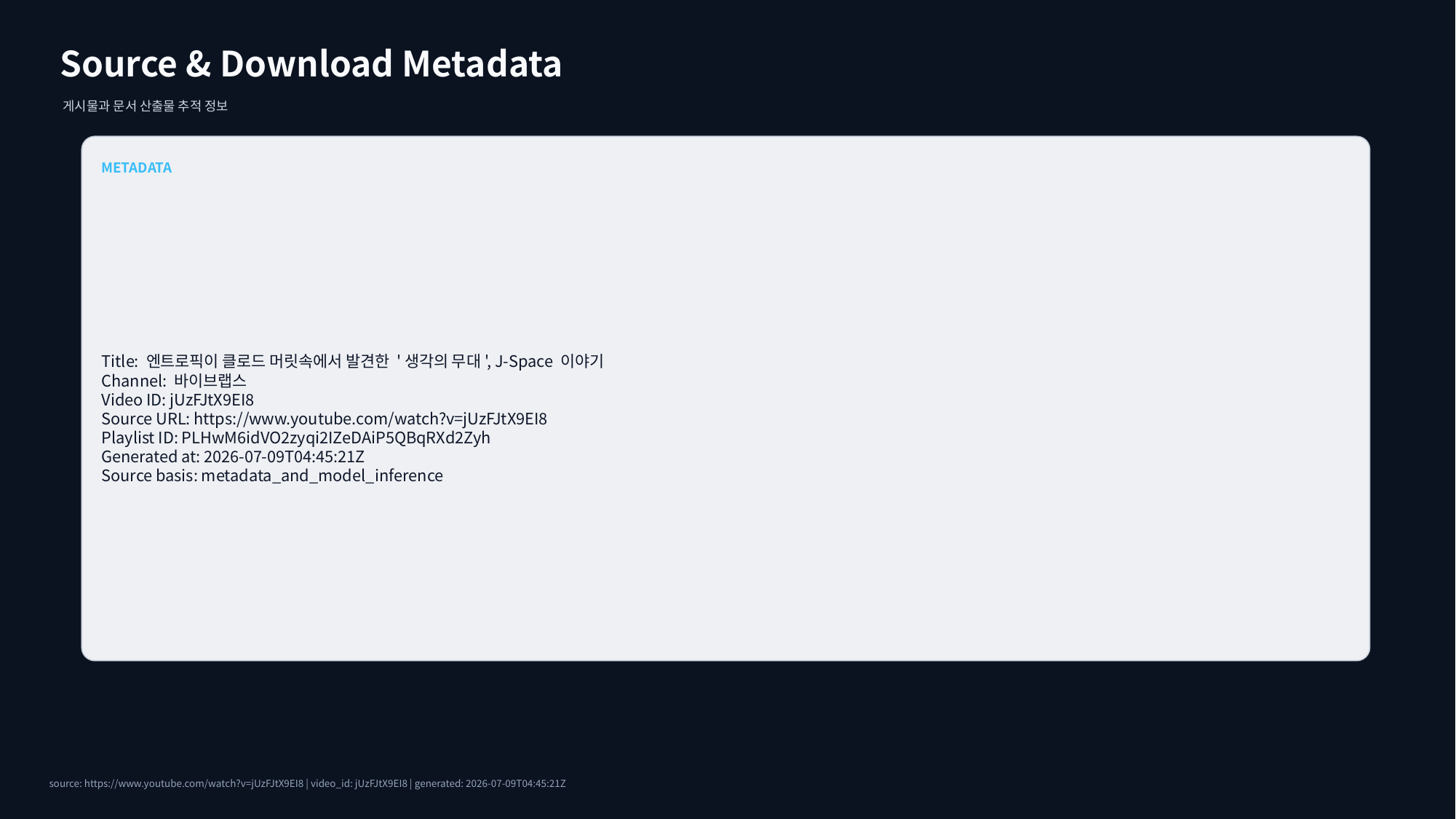

Source & Download Metadata
게시물과 문서 산출물 추적 정보

METADATA
Title: 엔트로픽이 클로드 머릿속에서 발견한 '생각의 무대', J-Space 이야기
Channel: 바이브랩스
Video ID: jUzFJtX9EI8
Source URL: https://www.youtube.com/watch?v=jUzFJtX9EI8
Playlist ID: PLHwM6idVO2zyqi2IZeDAiP5QBqRXd2Zyh
Generated at: 2026-07-09T04:45:21Z
Source basis: metadata_and_model_inference
source: https://www.youtube.com/watch?v=jUzFJtX9EI8 | video_id: jUzFJtX9EI8 | generated: 2026-07-09T04:45:21Z